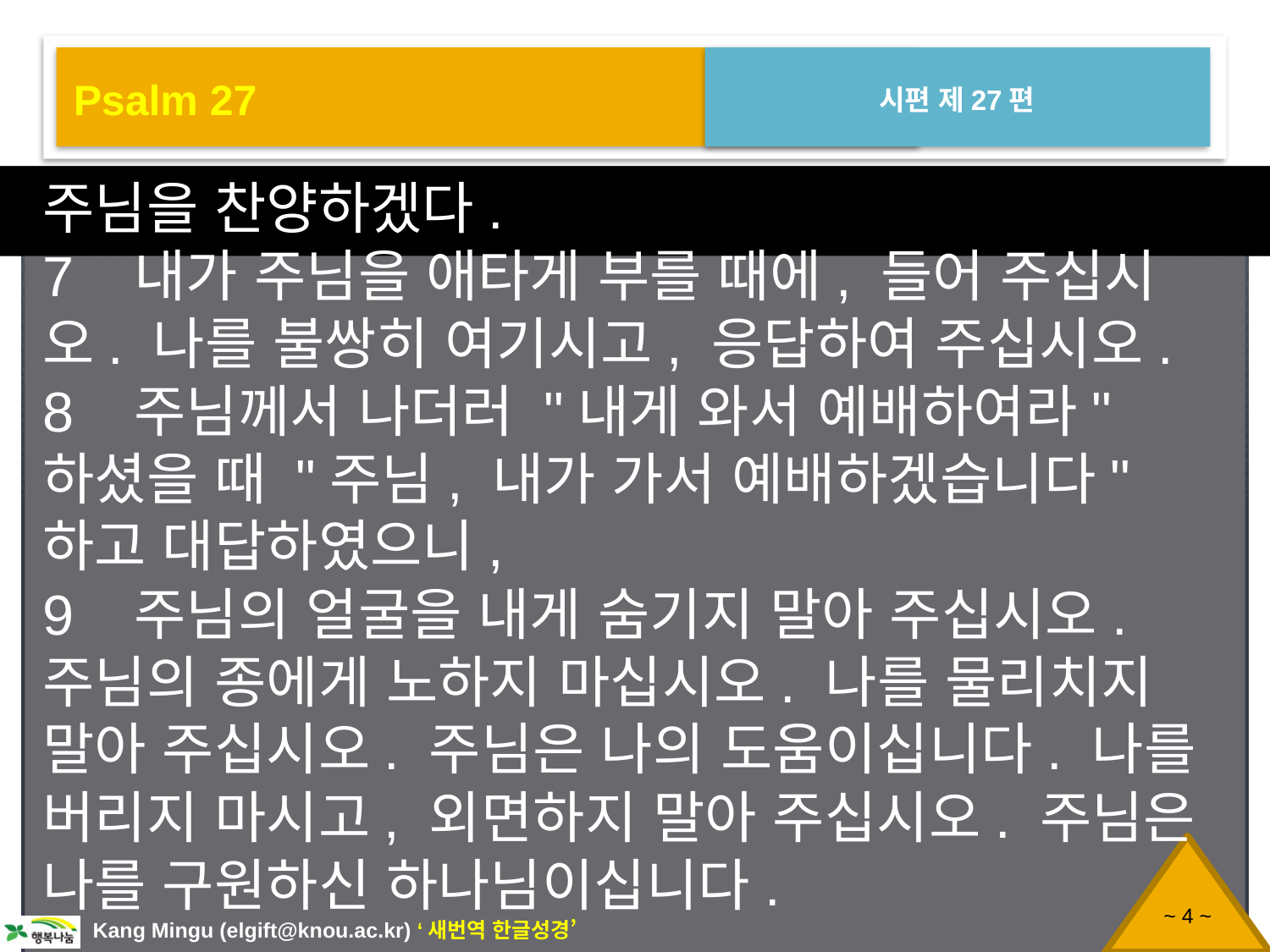

Psalm 27
시편 제27편
주님을 찬양하겠다.
7   내가 주님을 애타게 부를 때에, 들어 주십시오. 나를 불쌍히 여기시고, 응답하여 주십시오.
8   주님께서 나더러 "내게 와서 예배하여라" 하셨을 때 "주님, 내가 가서 예배하겠습니다" 하고 대답하였으니,
9   주님의 얼굴을 내게 숨기지 말아 주십시오. 주님의 종에게 노하지 마십시오. 나를 물리치지 말아 주십시오. 주님은 나의 도움이십니다. 나를 버리지 마시고, 외면하지 말아 주십시오. 주님은 나를 구원하신 하나님이십니다.